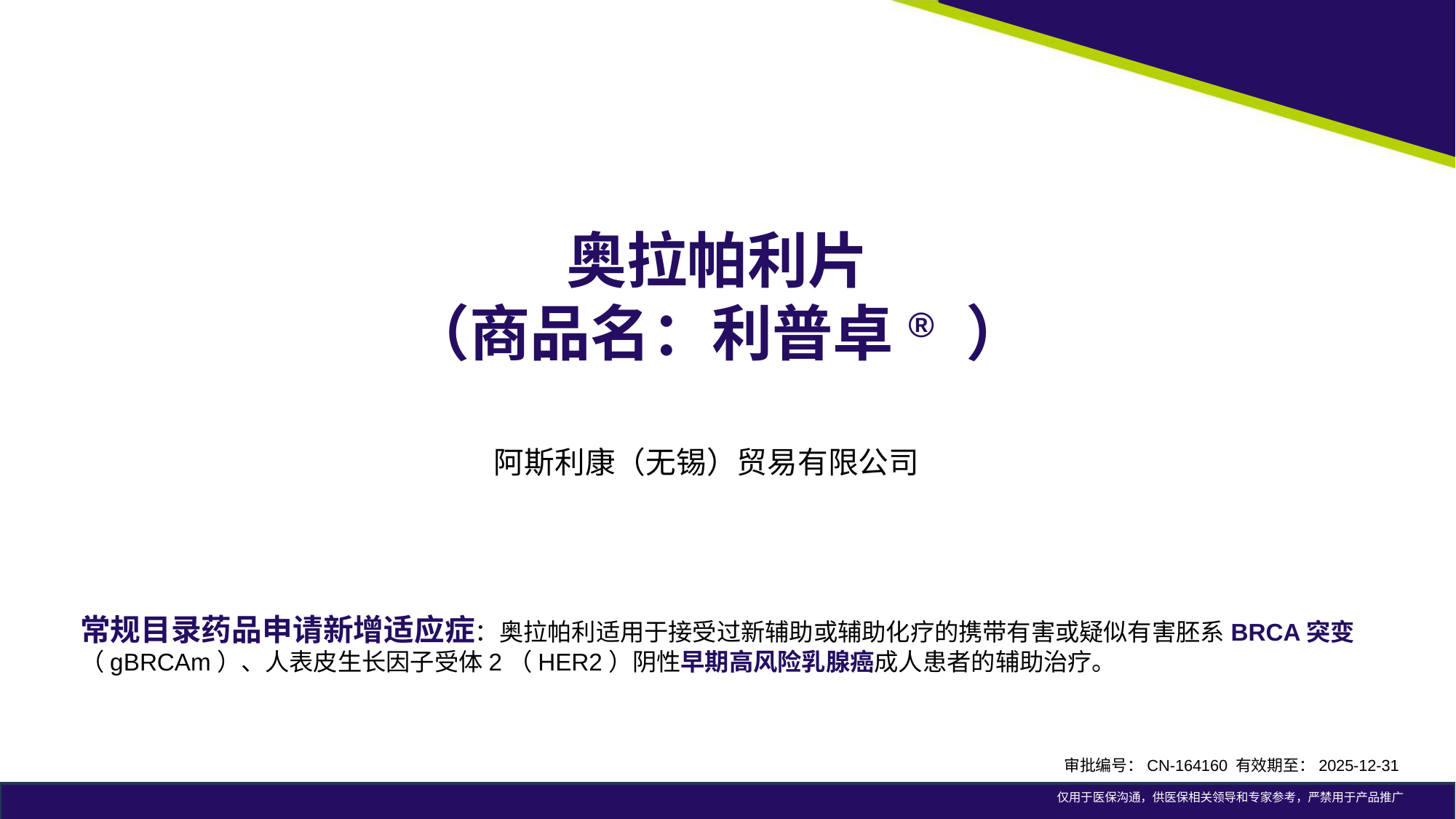

# 奥拉帕利片 （商品名：利普卓® ）
阿斯利康（无锡）贸易有限公司
常规目录药品申请新增适应症：奥拉帕利适用于接受过新辅助或辅助化疗的携带有害或疑似有害胚系BRCA突变（gBRCAm）、人表皮生长因子受体2（HER2）阴性早期高风险乳腺癌成人患者的辅助治疗。
审批编号：CN-164160 有效期至：2025-12-31

仅用于医保沟通，供医保相关领导和专家参考，严禁用于产品推广